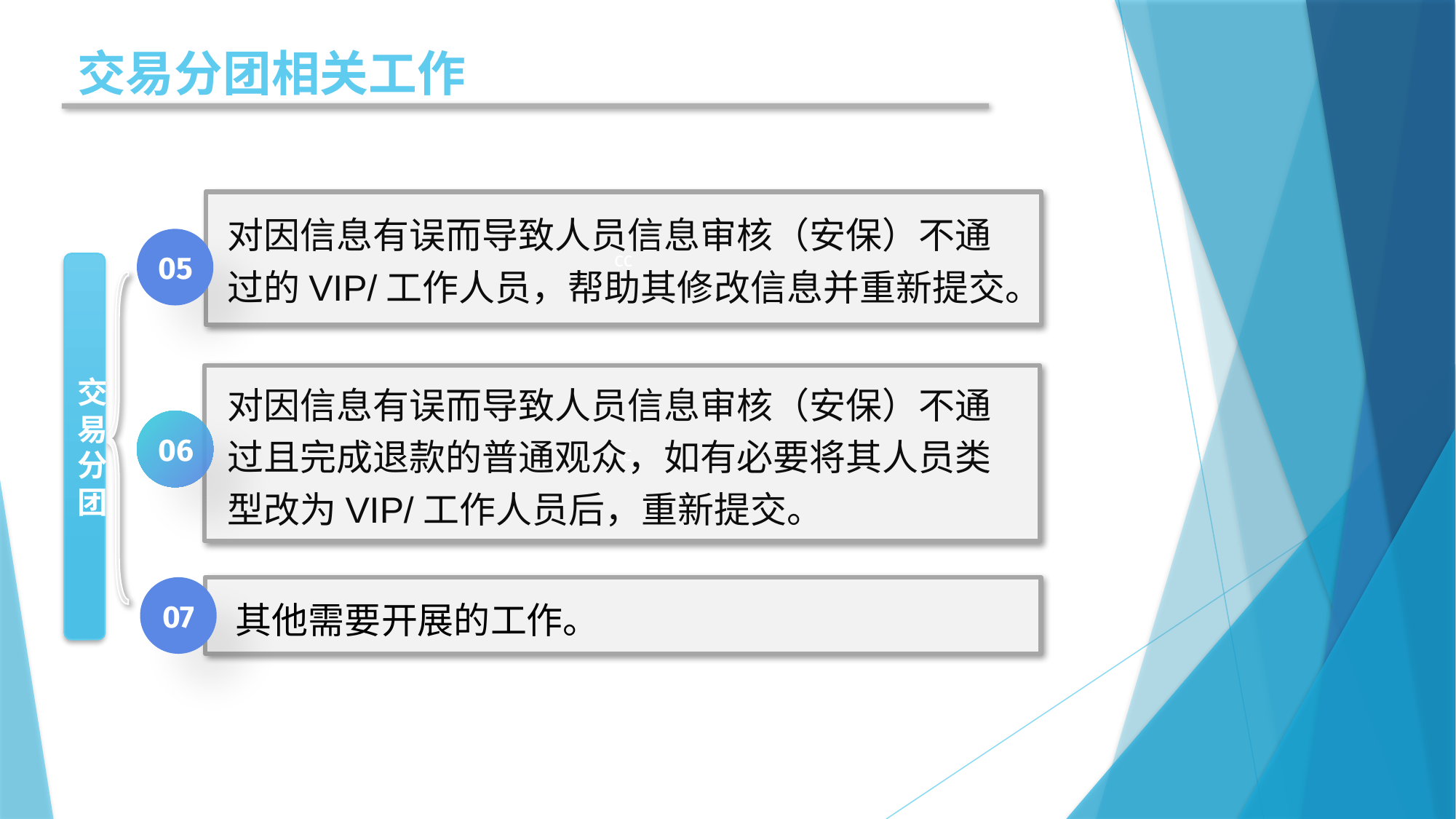

交易分团相关工作

cc
对因信息有误而导致人员信息审核（安保）不通过的VIP/工作人员，帮助其修改信息并重新提交。

05

交易分团

cc
对因信息有误而导致人员信息审核（安保）不通过且完成退款的普通观众，如有必要将其人员类型改为VIP/工作人员后，重新提交。

06

07

其他需要开展的工作。